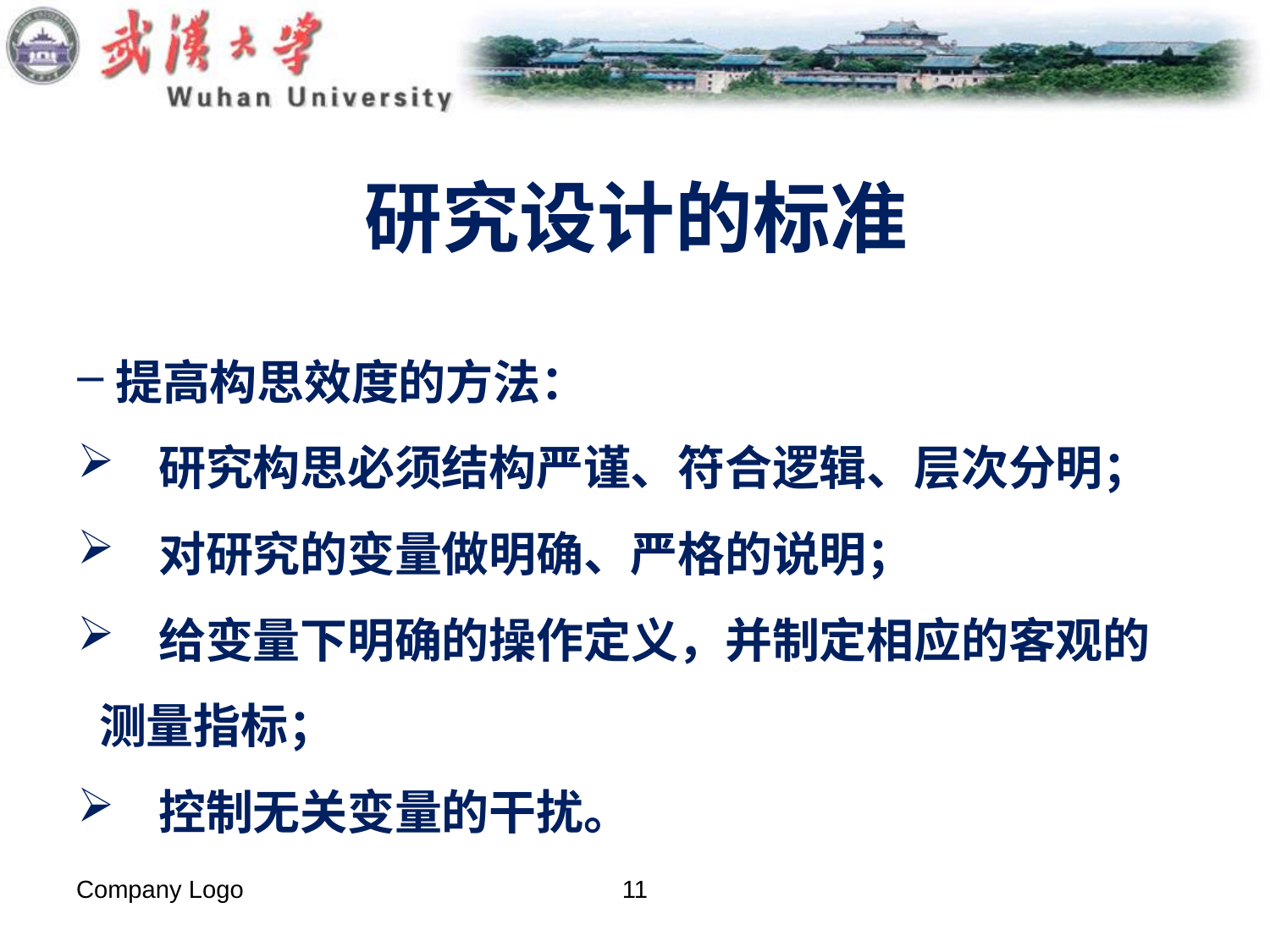

# 研究设计的标准
提高构思效度的方法：
   研究构思必须结构严谨、符合逻辑、层次分明；
   对研究的变量做明确、严格的说明；
   给变量下明确的操作定义，并制定相应的客观的
 测量指标；
   控制无关变量的干扰。
Company Logo
11